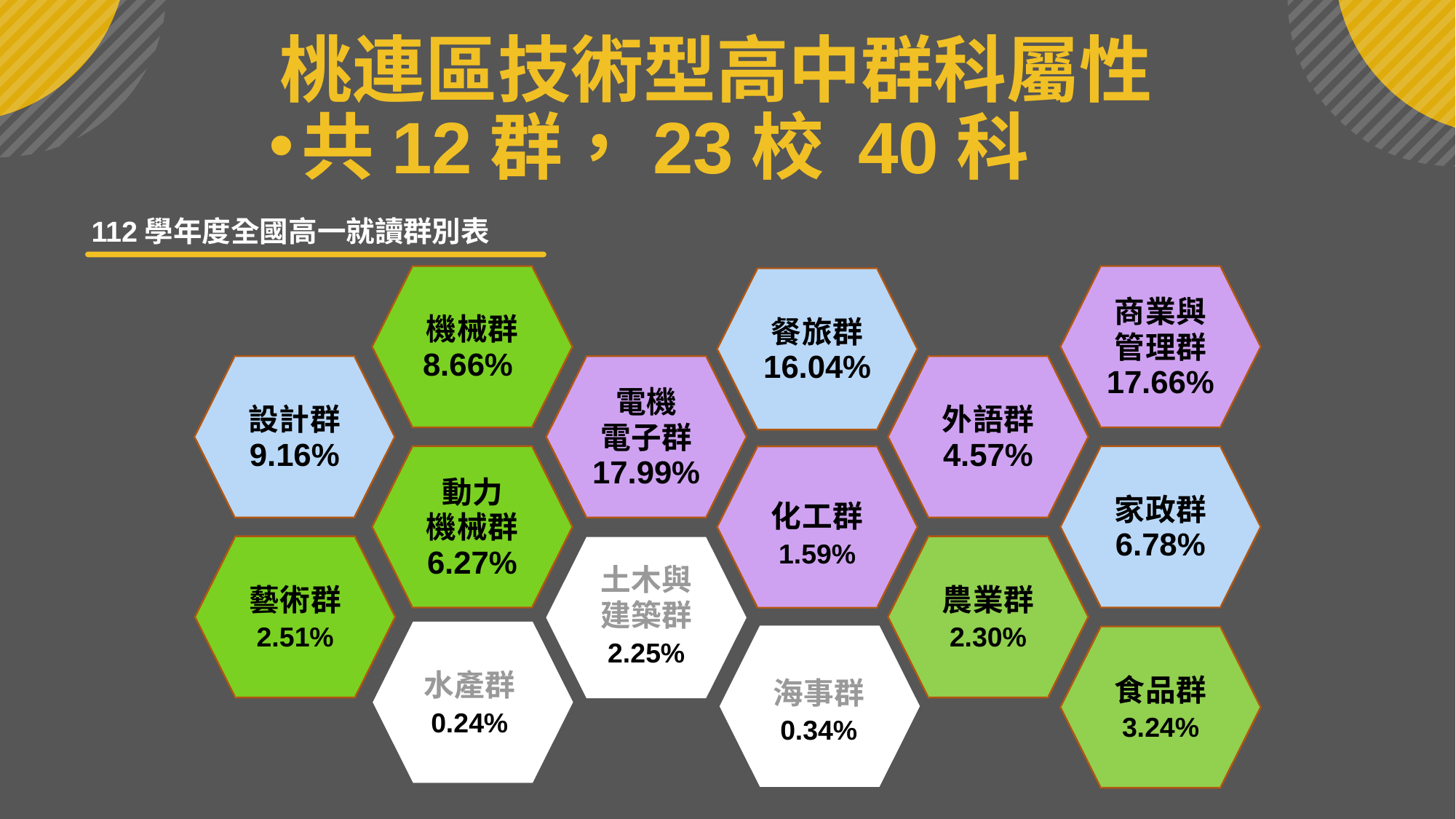

桃連區技術型高中群科屬性
共12群，23校 40科
112學年度全國高一就讀群別表

機械群
8.66%

商業與
管理群
17.66%

餐旅群
16.04%

設計群
9.16%

電機
電子群
17.99%

外語群
4.57%

動力
機械群
6.27%

家政群
6.78%

化工群
1.59%
土木與
建築群
2.25%
藝術群
2.51%

農業群
2.30%

水產群
0.24%

食品群
3.24%

海事群
0.34%